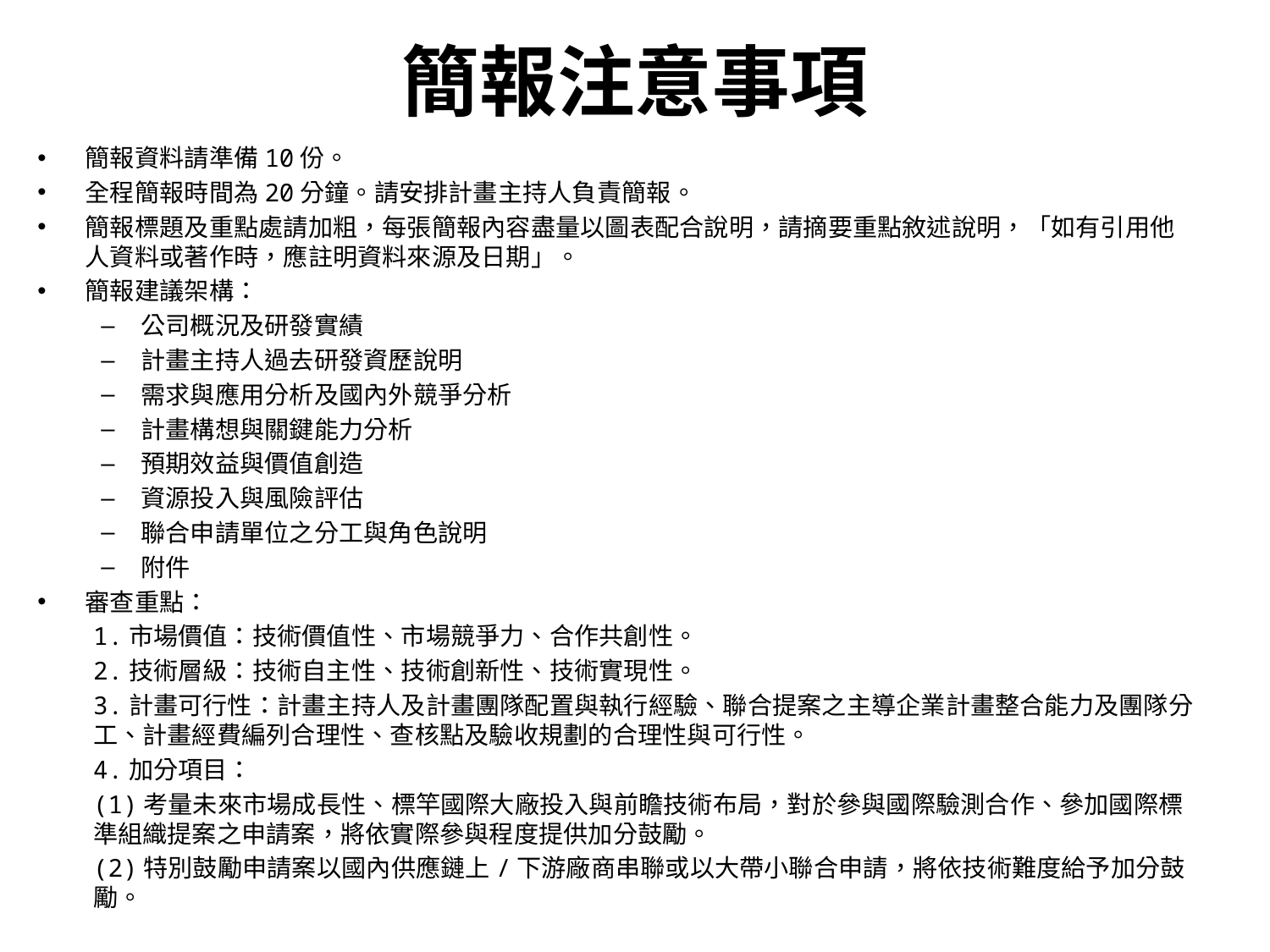

# 簡報注意事項
簡報資料請準備10份。
全程簡報時間為20分鐘。請安排計畫主持人負責簡報。
簡報標題及重點處請加粗，每張簡報內容盡量以圖表配合說明，請摘要重點敘述說明，「如有引用他人資料或著作時，應註明資料來源及日期」。
簡報建議架構：
公司概況及研發實績
計畫主持人過去研發資歷說明
需求與應用分析及國內外競爭分析
計畫構想與關鍵能力分析
預期效益與價值創造
資源投入與風險評估
聯合申請單位之分工與角色說明
附件
審查重點：
1.市場價值：技術價值性、市場競爭力、合作共創性。
2.技術層級：技術自主性、技術創新性、技術實現性。
3.計畫可行性：計畫主持人及計畫團隊配置與執行經驗、聯合提案之主導企業計畫整合能力及團隊分工、計畫經費編列合理性、查核點及驗收規劃的合理性與可行性。
4.加分項目：
(1)考量未來市場成長性、標竿國際大廠投入與前瞻技術布局，對於參與國際驗測合作、參加國際標準組織提案之申請案，將依實際參與程度提供加分鼓勵。
(2)特別鼓勵申請案以國內供應鏈上/下游廠商串聯或以大帶小聯合申請，將依技術難度給予加分鼓勵。